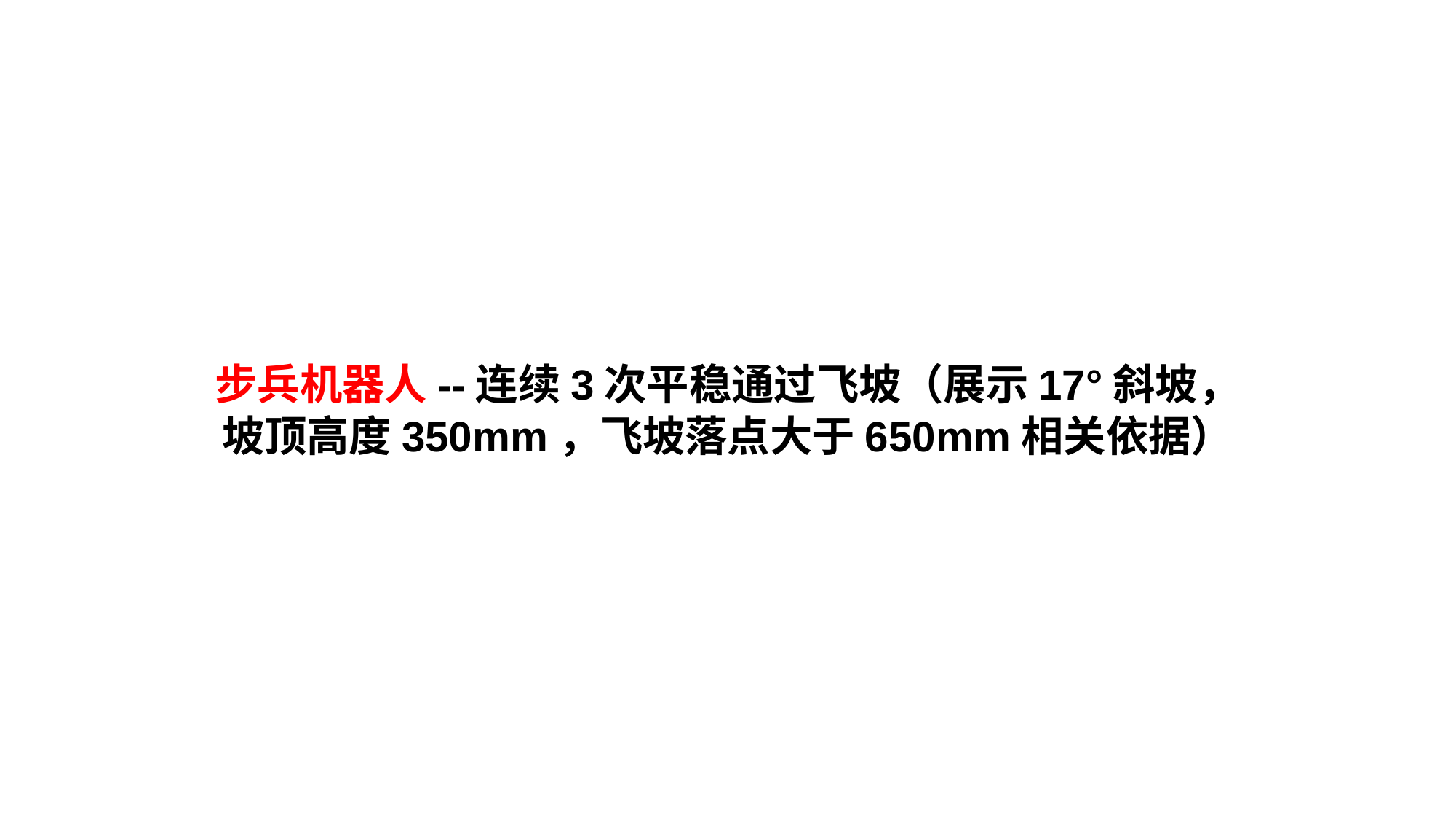

步兵机器人--连续3次平稳通过飞坡（展示17°斜坡，坡顶高度350mm，飞坡落点大于650mm相关依据）